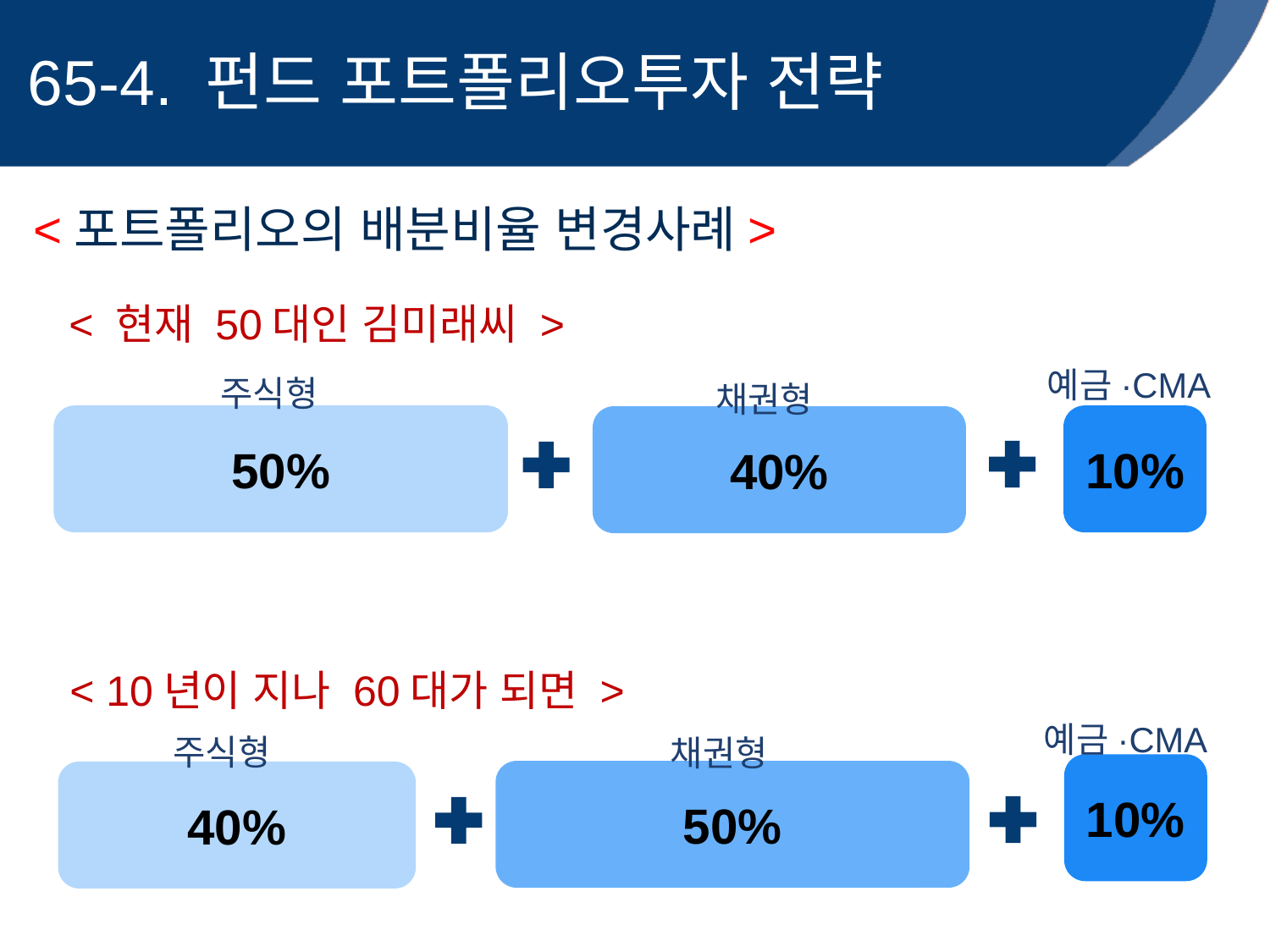

65-4. 펀드 포트폴리오투자 전략
<포트폴리오의 배분비율 변경사례>
< 현재 50대인 김미래씨 >
예금·CMA
주식형
채권형
50%
10%
40%

< 10년이 지나 60대가 되면 >
예금·CMA
주식형
채권형
10%
50%
40%